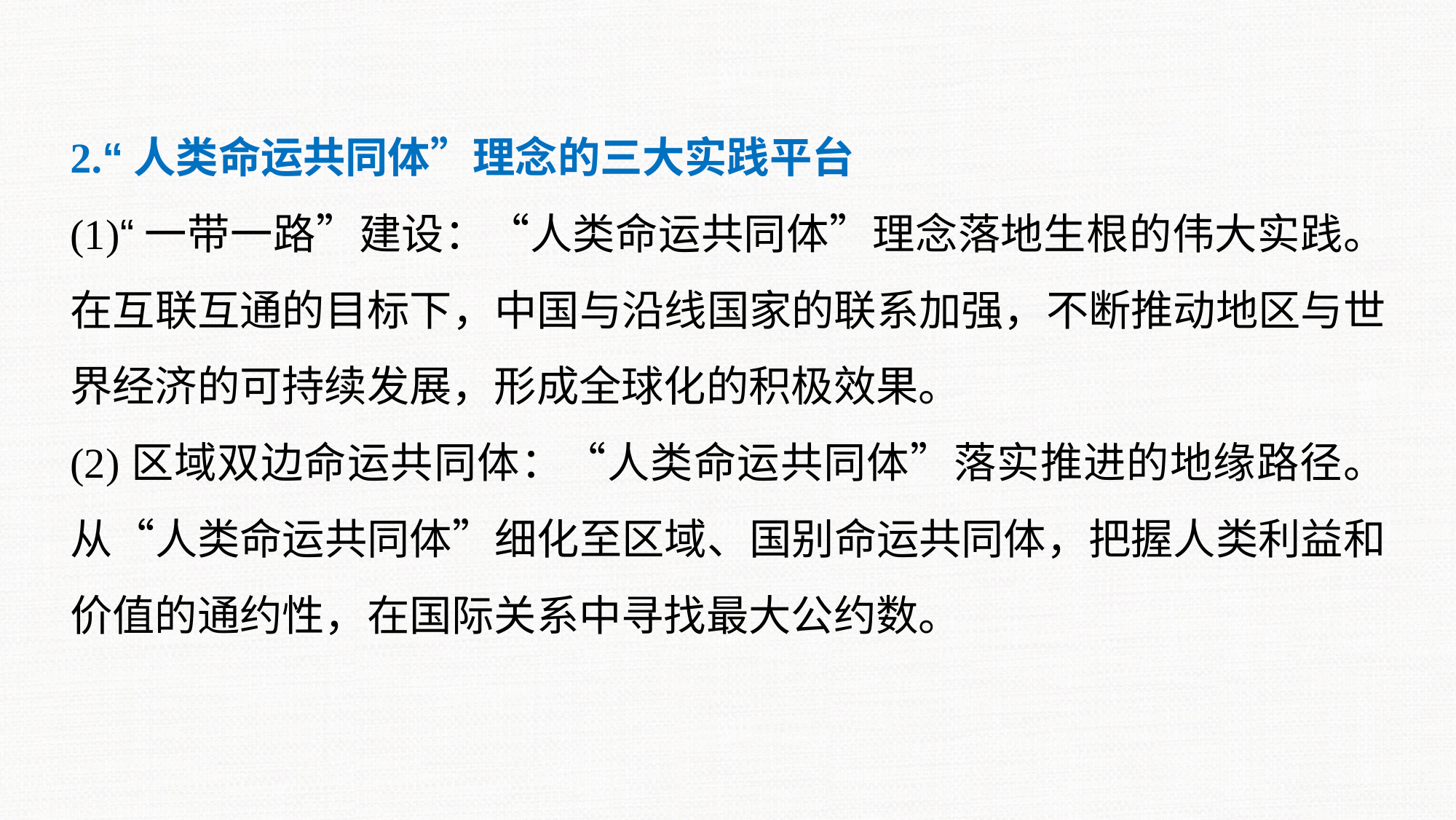

2.“人类命运共同体”理念的三大实践平台
(1)“一带一路”建设：“人类命运共同体”理念落地生根的伟大实践。在互联互通的目标下，中国与沿线国家的联系加强，不断推动地区与世界经济的可持续发展，形成全球化的积极效果。
(2)区域双边命运共同体：“人类命运共同体”落实推进的地缘路径。从“人类命运共同体”细化至区域、国别命运共同体，把握人类利益和价值的通约性，在国际关系中寻找最大公约数。